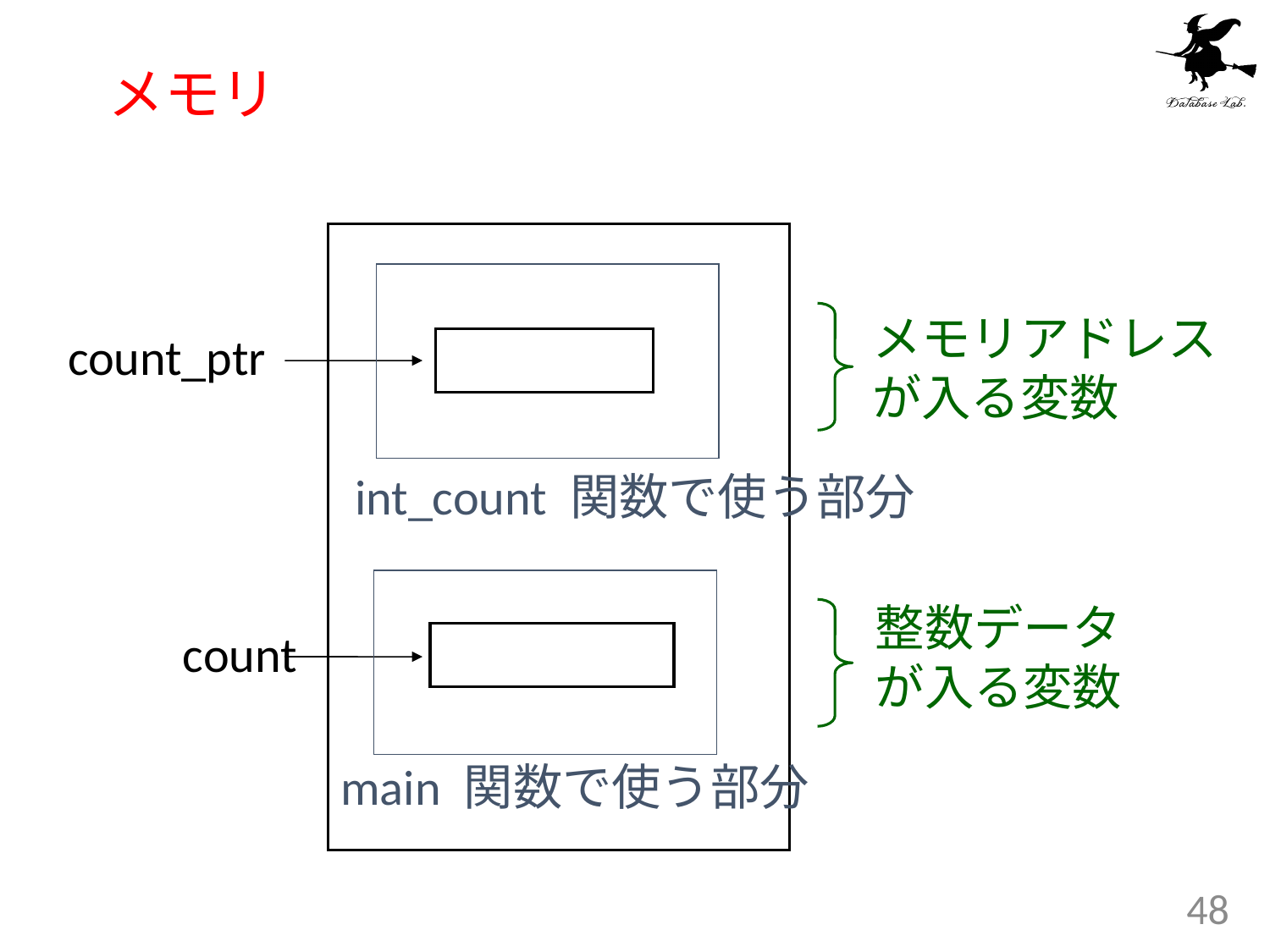

# メモリ

メモリアドレス
が入る変数

count_ptr

int_count 関数で使う部分

整数データ
が入る変数

count

main 関数で使う部分
48